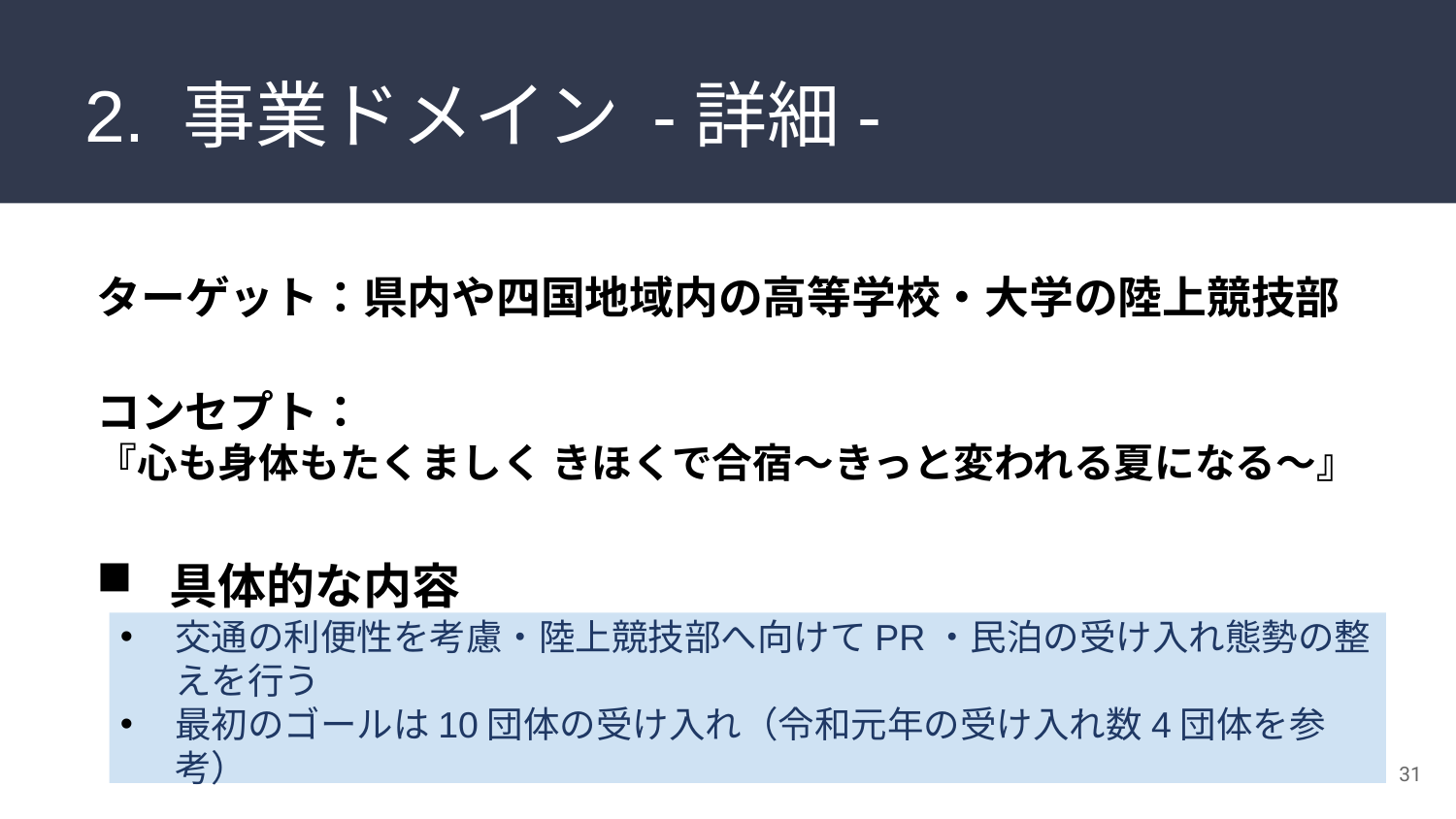

# 2. 事業ドメイン -詳細-
ターゲット：県内や四国地域内の高等学校・大学の陸上競技部

コンセプト：
『心も身体もたくましく きほくで合宿〜きっと変われる夏になる〜』
具体的な内容
交通の利便性を考慮・陸上競技部へ向けてPR・民泊の受け入れ態勢の整えを行う
最初のゴールは10団体の受け入れ（令和元年の受け入れ数4団体を参考）
31